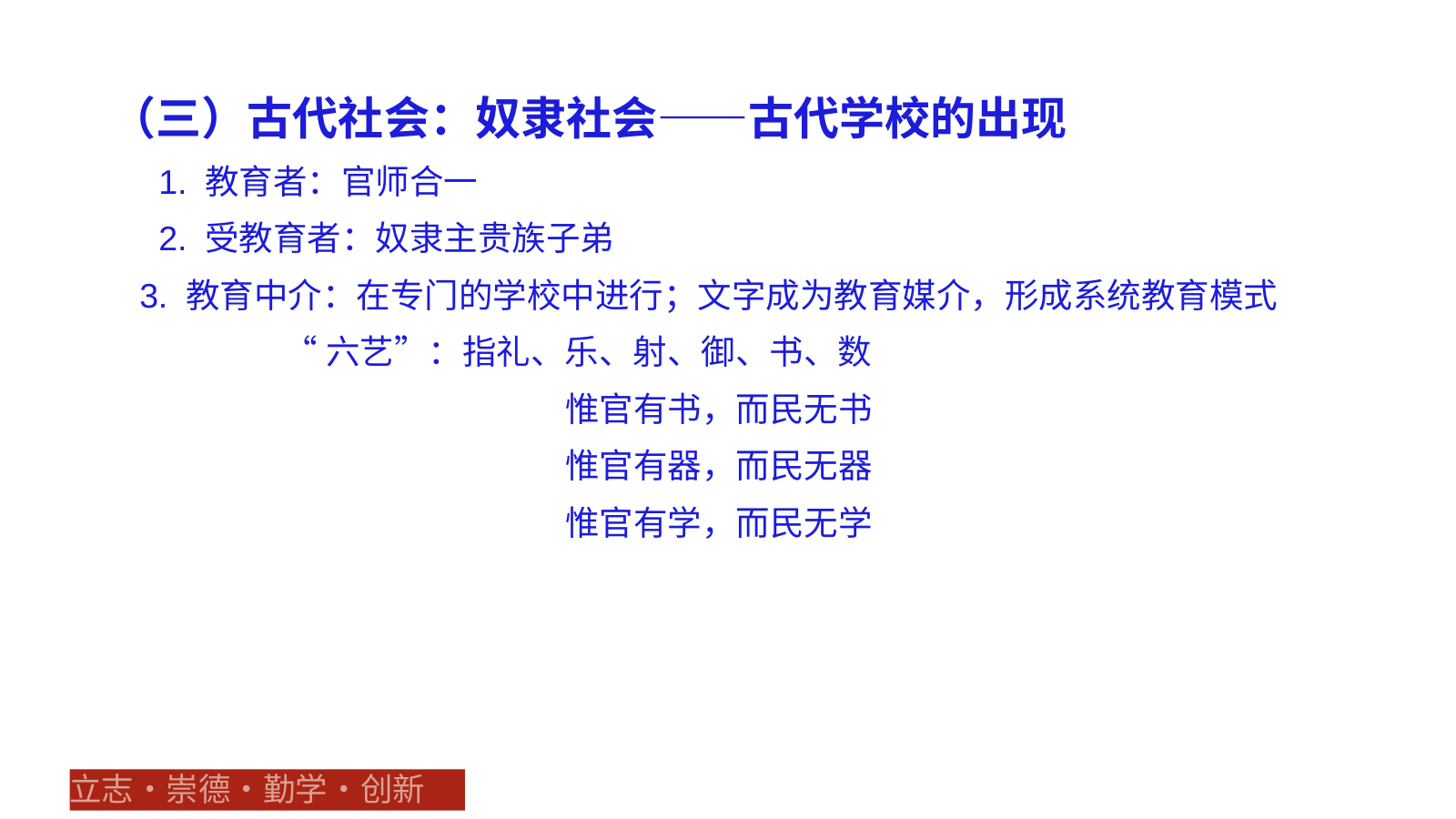

（三）古代社会：奴隶社会——古代学校的出现
1. 教育者：官师合一
2. 受教育者：奴隶主贵族子弟
   3. 教育中介：在专门的学校中进行；文字成为教育媒介，形成系统教育模式
“六艺”：指礼、乐、射、御、书、数
惟官有书，而民无书
惟官有器，而民无器
惟官有学，而民无学
立志•崇德•勤学•创新